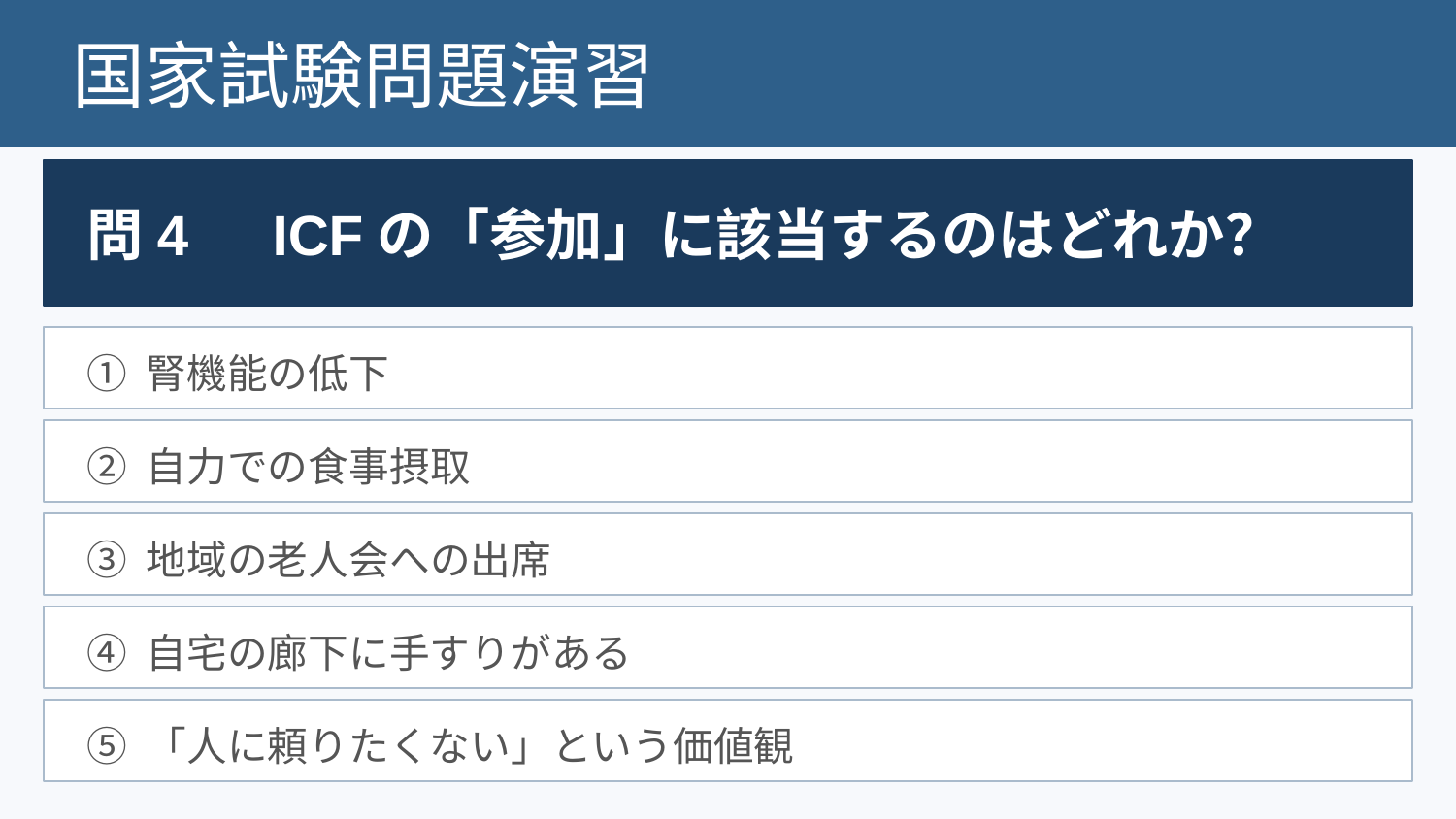

国家試験問題演習

問4　ICFの「参加」に該当するのはどれか？

① 腎機能の低下

② 自力での食事摂取

③ 地域の老人会への出席

④ 自宅の廊下に手すりがある

⑤ 「人に頼りたくない」という価値観